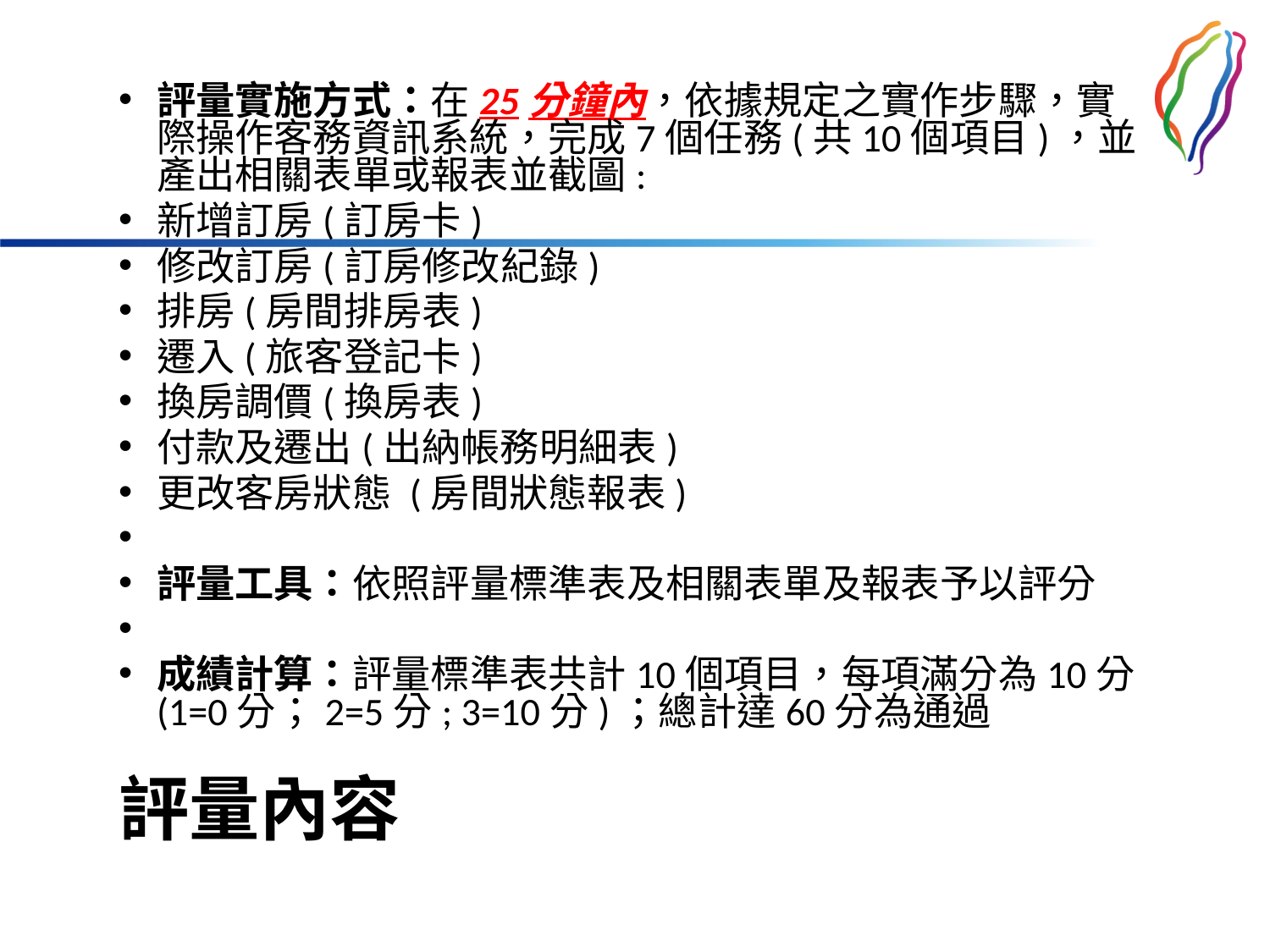

評量實施方式：在25分鐘內，依據規定之實作步驟，實際操作客務資訊系統，完成7個任務(共10個項目)，並產出相關表單或報表並截圖:
新增訂房(訂房卡)
修改訂房(訂房修改紀錄)
排房(房間排房表)
遷入(旅客登記卡)
換房調價(換房表)
付款及遷出(出納帳務明細表)
更改客房狀態 (房間狀態報表)

評量工具：依照評量標準表及相關表單及報表予以評分

成績計算：評量標準表共計10個項目，每項滿分為10分(1=0分；2=5分; 3=10分)；總計達60分為通過

# 評量內容